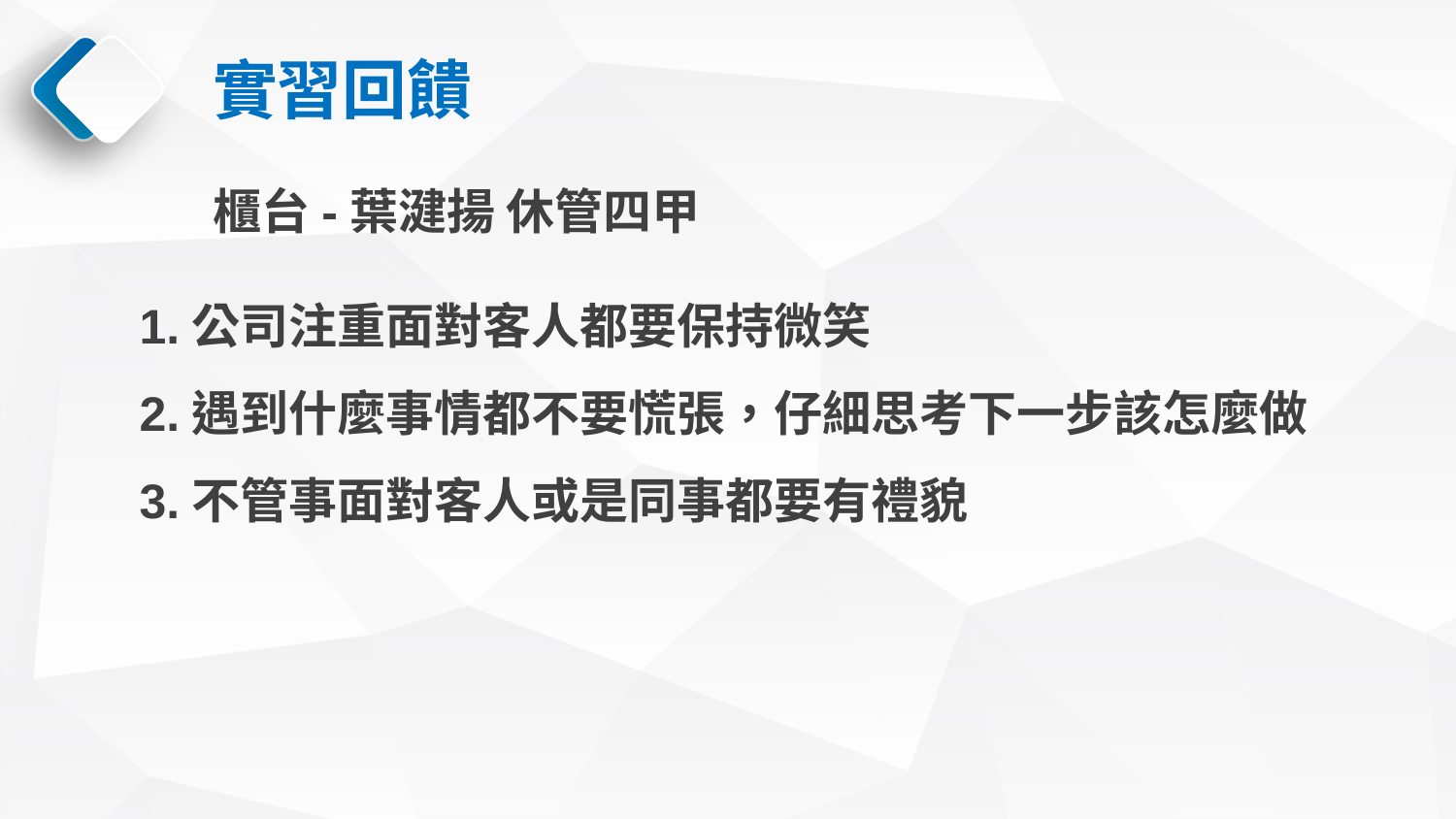

實習回饋
櫃台-葉湕揚 休管四甲
1.公司注重面對客人都要保持微笑
2.遇到什麼事情都不要慌張，仔細思考下一步該怎麼做
3.不管事面對客人或是同事都要有禮貌